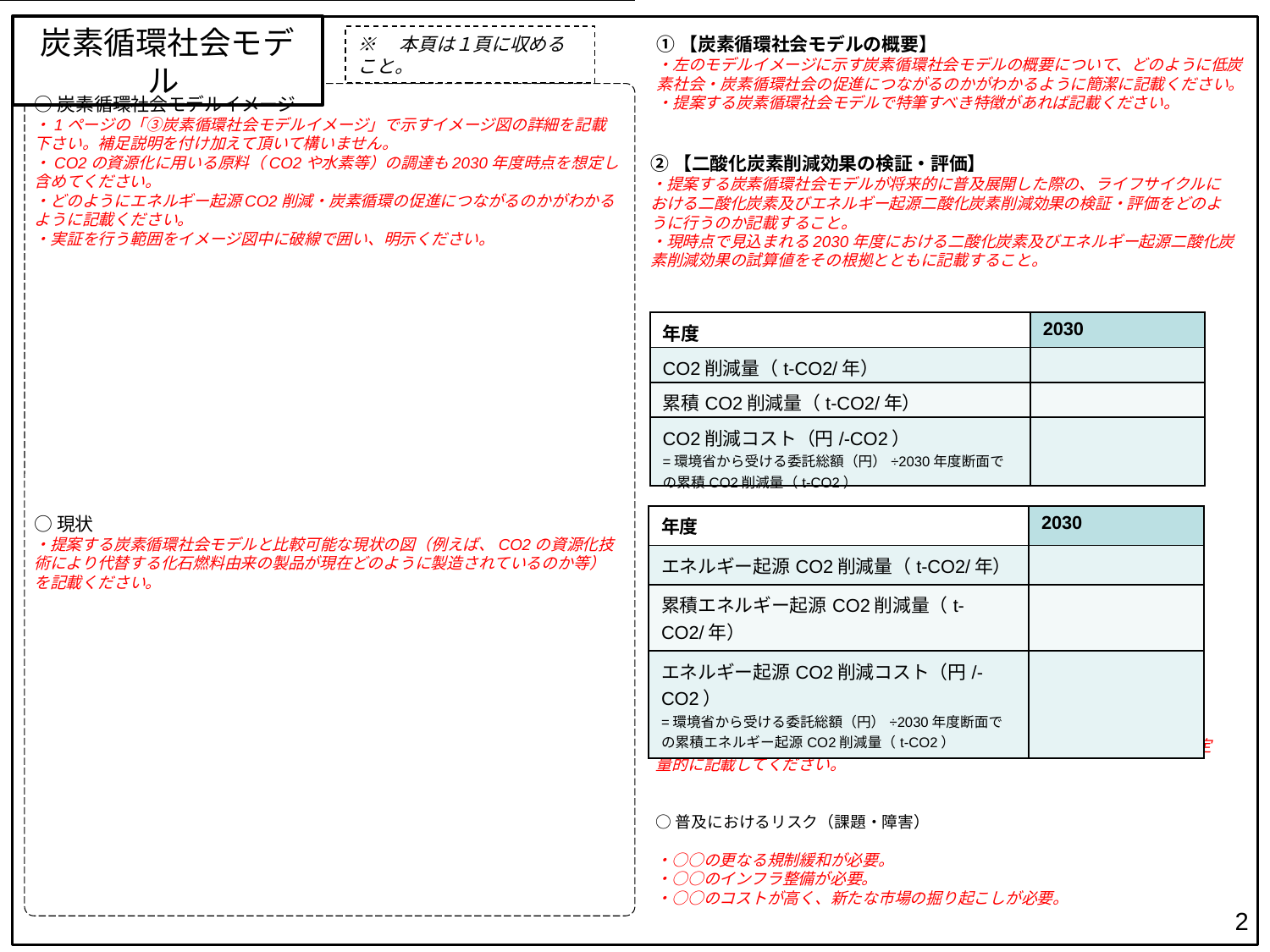

炭素循環社会モデル
※　本頁は１頁に収めること。
①【炭素循環社会モデルの概要】
・左のモデルイメージに示す炭素循環社会モデルの概要について、どのように低炭素社会・炭素循環社会の促進につながるのかがわかるように簡潔に記載ください。
・提案する炭素循環社会モデルで特筆すべき特徴があれば記載ください。

○炭素循環社会モデルイメージ
・1ページの「③炭素循環社会モデルイメージ」で示すイメージ図の詳細を記載下さい。補足説明を付け加えて頂いて構いません。
・CO2の資源化に用いる原料（CO2や水素等）の調達も2030年度時点を想定し含めてください。
・どのようにエネルギー起源CO2削減・炭素循環の促進につながるのかがわかるように記載ください。
・実証を行う範囲をイメージ図中に破線で囲い、明示ください。
②【二酸化炭素削減効果の検証・評価】
・提案する炭素循環社会モデルが将来的に普及展開した際の、ライフサイクルにおける二酸化炭素及びエネルギー起源二酸化炭素削減効果の検証・評価をどのように行うのか記載すること。
・現時点で見込まれる2030年度における二酸化炭素及びエネルギー起源二酸化炭素削減効果の試算値をその根拠とともに記載すること。
| 年度 | 2030 |
| --- | --- |
| CO2削減量（t-CO2/年） |  |
| 累積CO2削減量（t-CO2/年） |  |
| CO2削減コスト（円/-CO2） =環境省から受ける委託総額（円）÷2030年度断面での累積CO2削減量（t-CO2） |  |
○現状
・提案する炭素循環社会モデルと比較可能な現状の図（例えば、CO2の資源化技術により代替する化石燃料由来の製品が現在どのように製造されているのか等）を記載ください。
| 年度 | 2030 |
| --- | --- |
| エネルギー起源CO2削減量（t-CO2/年） |  |
| 累積エネルギー起源CO2削減量（t-CO2/年） |  |
| エネルギー起源CO2削減コスト（円/-CO2） =環境省から受ける委託総額（円）÷2030年度断面での累積エネルギー起源CO2削減量（t-CO2） |  |
③【普及可能性について】
・提案する炭素循環社会モデルがどの程度普及可能であるかを根拠とともに定量的に記載してください。

○普及におけるリスク（課題・障害）

・○○の更なる規制緩和が必要。
・○○のインフラ整備が必要。
・○○のコストが高く、新たな市場の掘り起こしが必要。
2